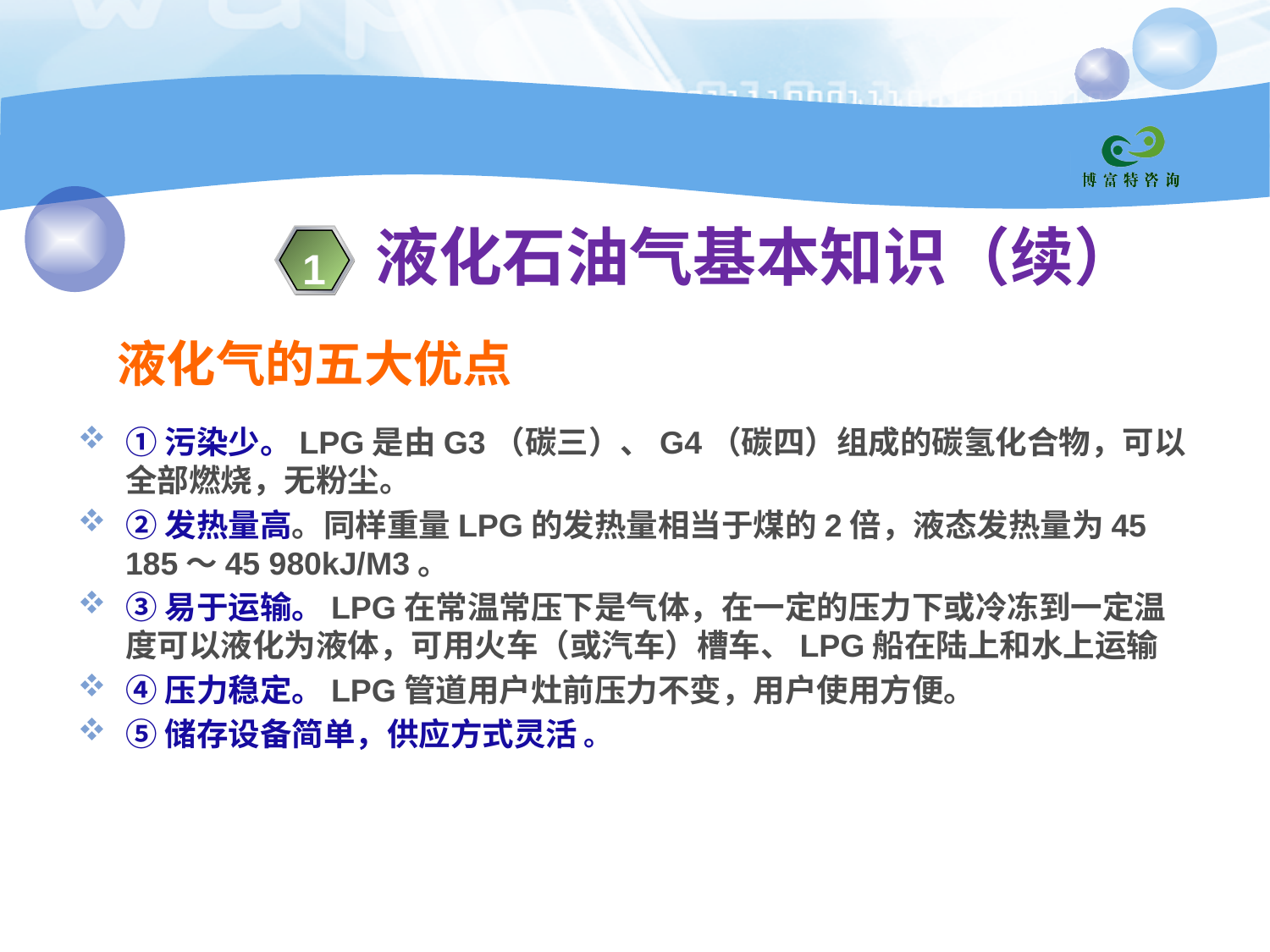

#
液化石油气基本知识（续）

1
液化气的五大优点
①污染少。LPG是由G3（碳三）、G4（碳四）组成的碳氢化合物，可以全部燃烧，无粉尘。
②发热量高。同样重量LPG的发热量相当于煤的2倍，液态发热量为45 185～45 980kJ/M3。
③易于运输。LPG在常温常压下是气体，在一定的压力下或冷冻到一定温度可以液化为液体，可用火车（或汽车）槽车、LPG船在陆上和水上运输
④压力稳定。LPG管道用户灶前压力不变，用户使用方便。
⑤储存设备简单，供应方式灵活 。